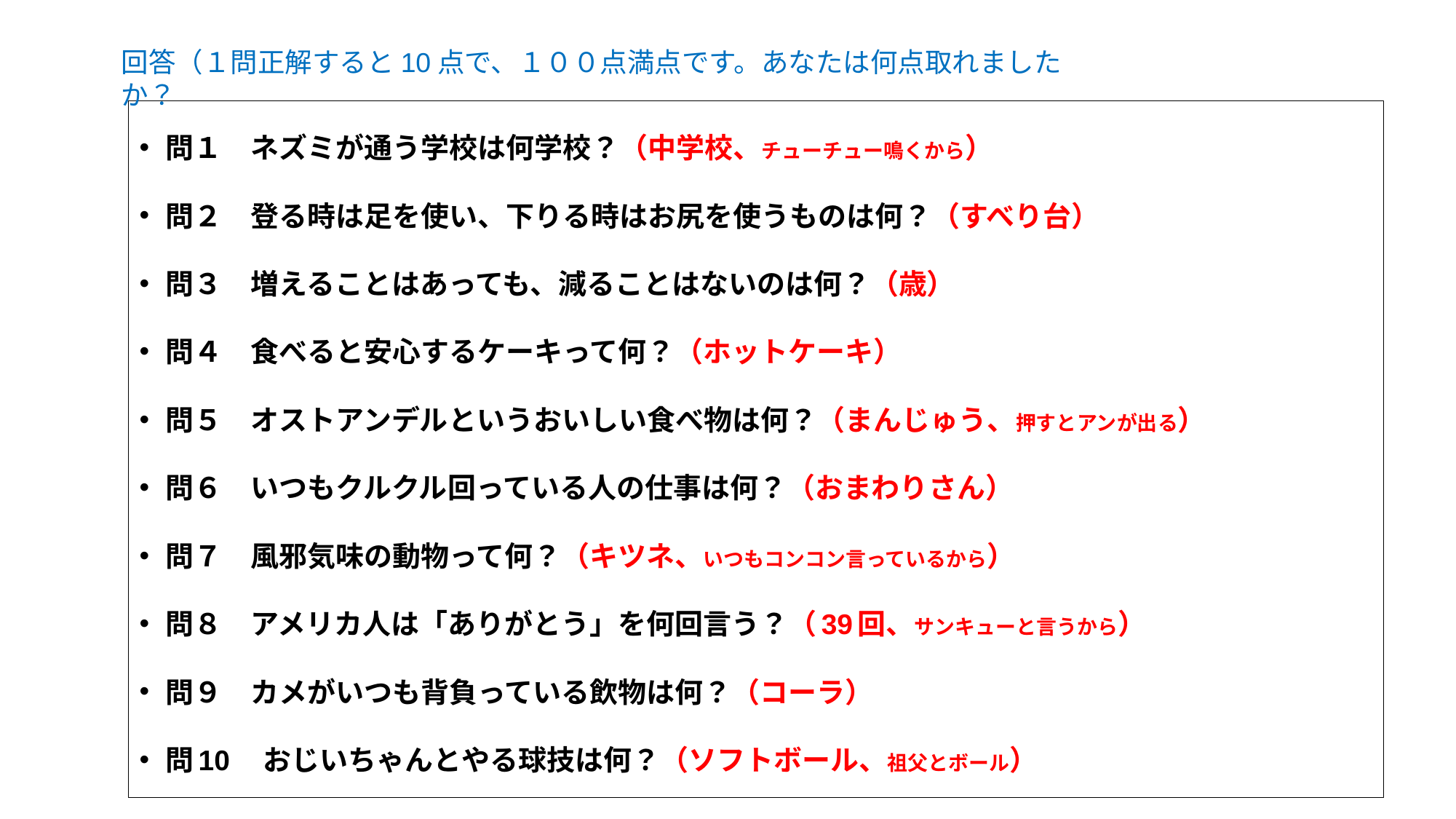

回答（１問正解すると10点で、１００点満点です。あなたは何点取れましたか？
問１　ネズミが通う学校は何学校？（中学校、チューチュー鳴くから）
問２　登る時は足を使い、下りる時はお尻を使うものは何？（すべり台）
問３　増えることはあっても、減ることはないのは何？（歳）
問４　食べると安心するケーキって何？（ホットケーキ）
問５　オストアンデルというおいしい食べ物は何？（まんじゅう、押すとアンが出る）
問６　いつもクルクル回っている人の仕事は何？（おまわりさん）
問７　風邪気味の動物って何？（キツネ、いつもコンコン言っているから）
問８　アメリカ人は「ありがとう」を何回言う？（39回、サンキューと言うから）
問９　カメがいつも背負っている飲物は何？（コーラ）
問10　おじいちゃんとやる球技は何？（ソフトボール、祖父とボール）